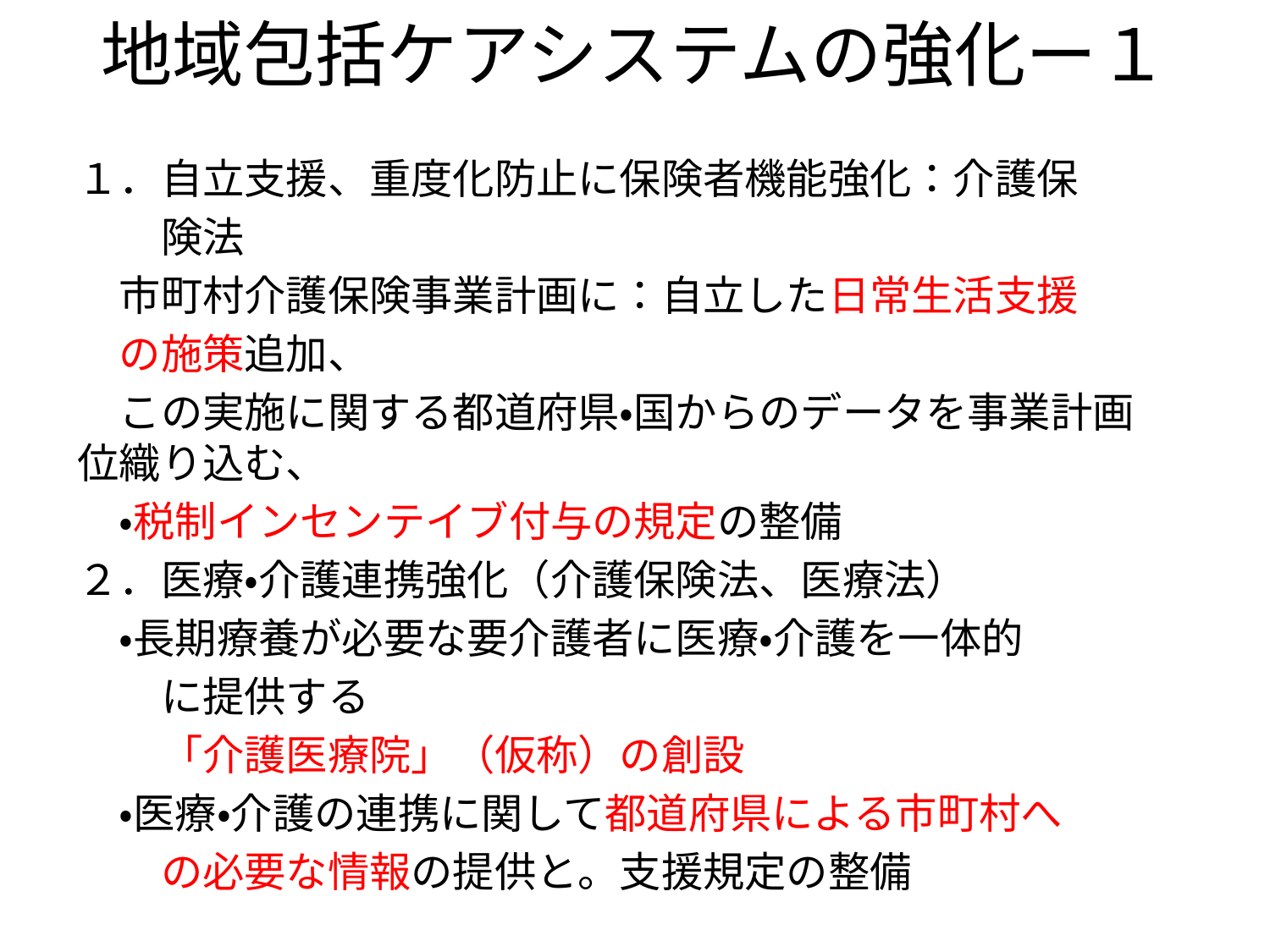

# 地域包括ケアシステムの強化ー１
１．自立支援、重度化防止に保険者機能強化：介護保
　　険法
　市町村介護保険事業計画に：自立した日常生活支援
　の施策追加、
　この実施に関する都道府県・国からのデータを事業計画位織り込む、
　・税制インセンテイブ付与の規定の整備
２．医療・介護連携強化（介護保険法、医療法）
　・長期療養が必要な要介護者に医療・介護を一体的
　　に提供する
　　「介護医療院」（仮称）の創設
　・医療・介護の連携に関して都道府県による市町村へ
　　の必要な情報の提供と。支援規定の整備